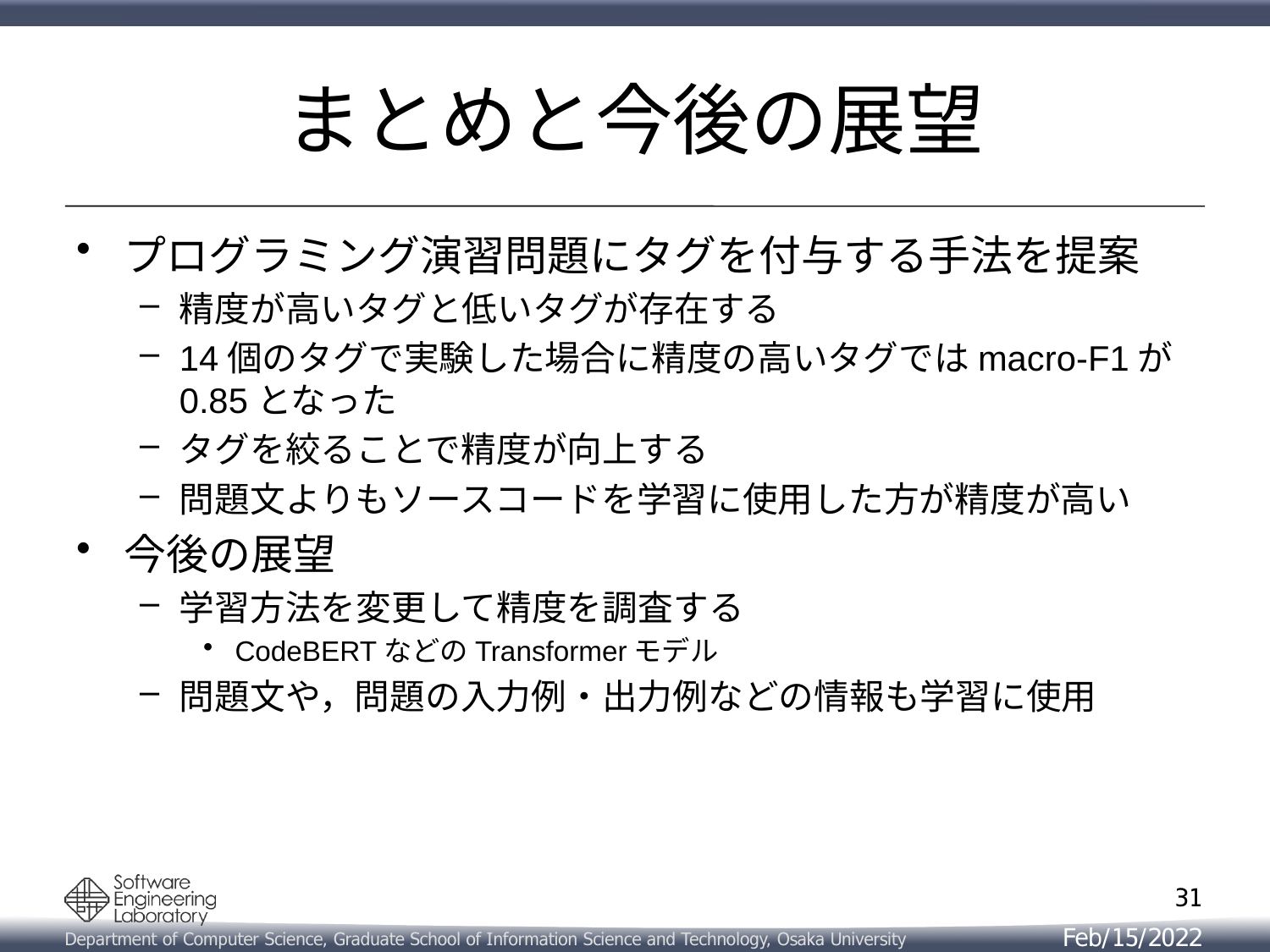

# まとめと今後の展望
プログラミング演習問題にタグを付与する手法を提案
精度が高いタグと低いタグが存在する
14個のタグで実験した場合に精度の高いタグではmacro-F1が0.85となった
タグを絞ることで精度が向上する
問題文よりもソースコードを学習に使用した方が精度が高い
今後の展望
学習方法を変更して精度を調査する
CodeBERTなどのTransformerモデル
問題文や，問題の入力例・出力例などの情報も学習に使用

31
Feb/15/2022